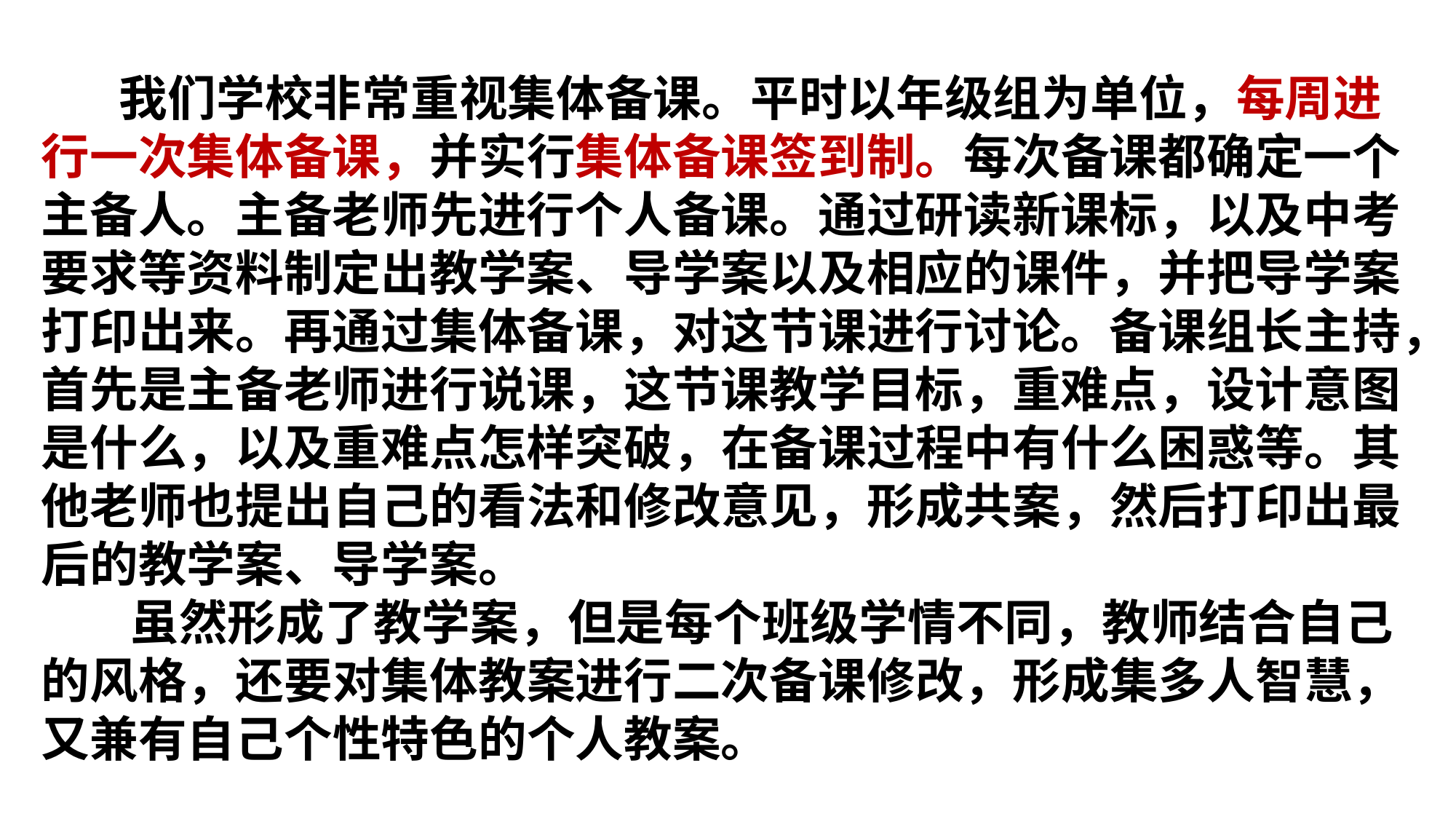

我们学校非常重视集体备课。平时以年级组为单位，每周进行一次集体备课，并实行集体备课签到制。每次备课都确定一个主备人。主备老师先进行个人备课。通过研读新课标，以及中考要求等资料制定出教学案、导学案以及相应的课件，并把导学案打印出来。再通过集体备课，对这节课进行讨论。备课组长主持，首先是主备老师进行说课，这节课教学目标，重难点，设计意图是什么，以及重难点怎样突破，在备课过程中有什么困惑等。其他老师也提出自己的看法和修改意见，形成共案，然后打印出最后的教学案、导学案。
       虽然形成了教学案，但是每个班级学情不同，教师结合自己的风格，还要对集体教案进行二次备课修改，形成集多人智慧，又兼有自己个性特色的个人教案。